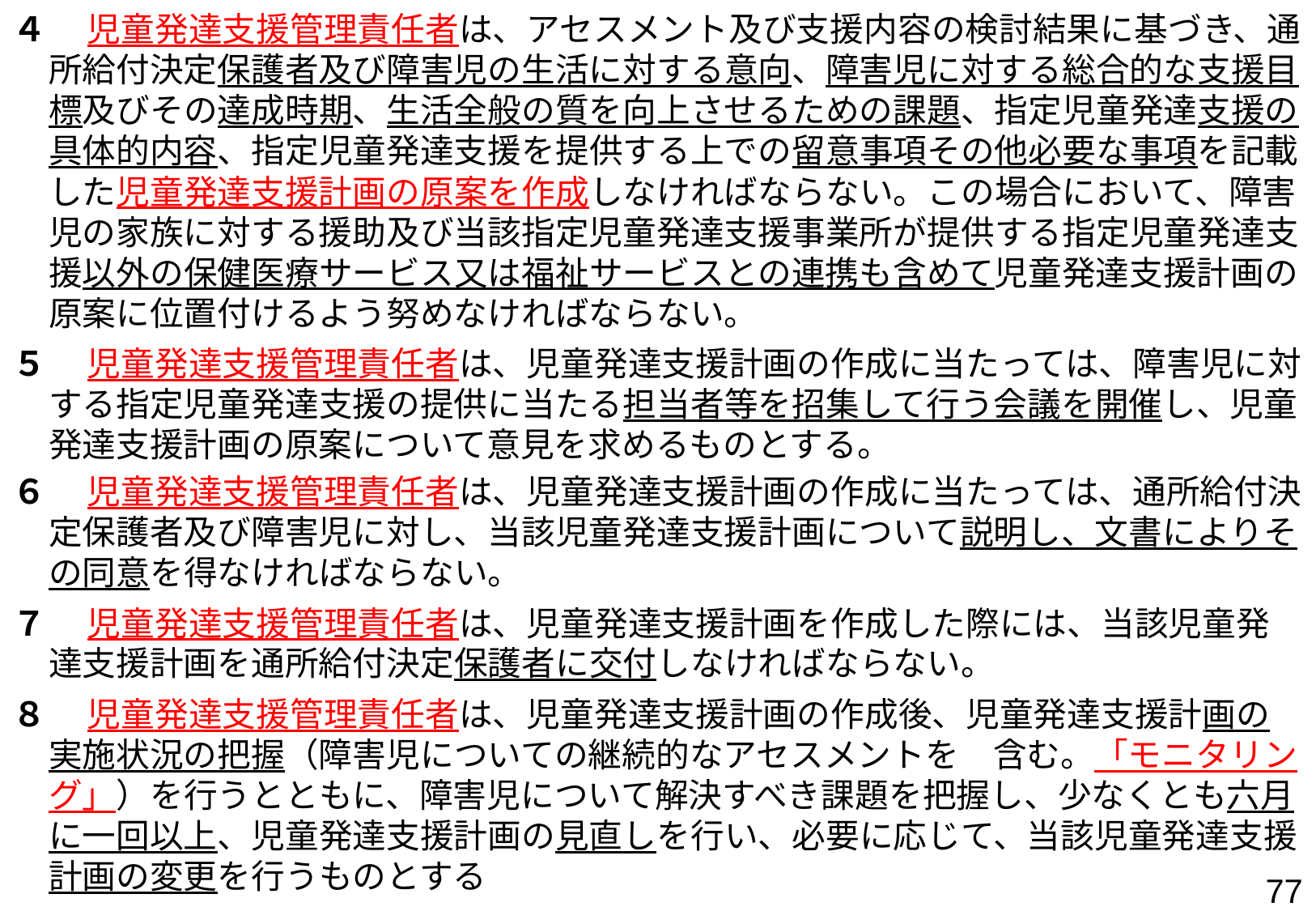

４ 　児童発達支援管理責任者は、アセスメント及び支援内容の検討結果に基づき、通所給付決定保護者及び障害児の生活に対する意向、障害児に対する総合的な支援目標及びその達成時期、生活全般の質を向上させるための課題、指定児童発達支援の具体的内容、指定児童発達支援を提供する上での留意事項その他必要な事項を記載した児童発達支援計画の原案を作成しなければならない。この場合において、障害児の家族に対する援助及び当該指定児童発達支援事業所が提供する指定児童発達支援以外の保健医療サービス又は福祉サービスとの連携も含めて児童発達支援計画の原案に位置付けるよう努めなければならない。
５ 　児童発達支援管理責任者は、児童発達支援計画の作成に当たっては、障害児に対する指定児童発達支援の提供に当たる担当者等を招集して行う会議を開催し、児童発達支援計画の原案について意見を求めるものとする。
６ 　児童発達支援管理責任者は、児童発達支援計画の作成に当たっては、通所給付決定保護者及び障害児に対し、当該児童発達支援計画について説明し、文書によりその同意を得なければならない。
７ 　児童発達支援管理責任者は、児童発達支援計画を作成した際には、当該児童発達支援計画を通所給付決定保護者に交付しなければならない。
８ 　児童発達支援管理責任者は、児童発達支援計画の作成後、児童発達支援計画の実施状況の把握（障害児についての継続的なアセスメントを　含む。「モニタリング」）を行うとともに、障害児について解決すべき課題を把握し、少なくとも六月に一回以上、児童発達支援計画の見直しを行い、必要に応じて、当該児童発達支援計画の変更を行うものとする
77